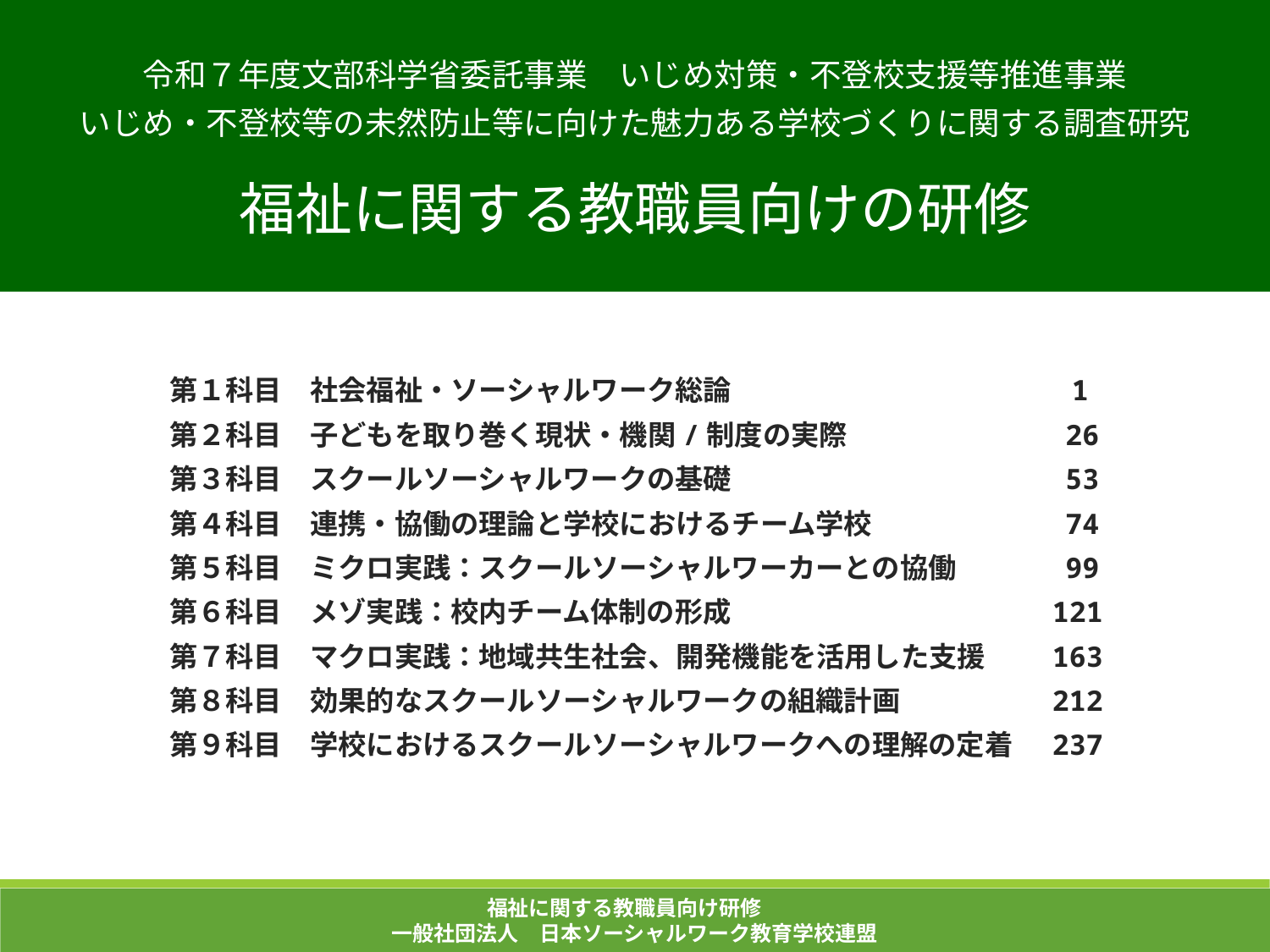

令和７年度文部科学省委託事業　いじめ対策・不登校支援等推進事業
いじめ・不登校等の未然防止等に向けた魅力ある学校づくりに関する調査研究
福祉に関する教職員向けの研修

第１科目　社会福祉・ソーシャルワーク総論			  1
第２科目　子どもを取り巻く現状・機関/制度の実際		 26
第３科目　スクールソーシャルワークの基礎			 53
第４科目　連携・協働の理論と学校におけるチーム学校		 74
第５科目　ミクロ実践：スクールソーシャルワーカーとの協働	 99
第６科目　メゾ実践：校内チーム体制の形成			121
第７科目　マクロ実践：地域共生社会、開発機能を活用した支援	163
第８科目　効果的なスクールソーシャルワークの組織計画		212
第９科目　学校におけるスクールソーシャルワークへの理解の定着	237
福祉に関する教職員向け研修
一般社団法人　日本ソーシャルワーク教育学校連盟